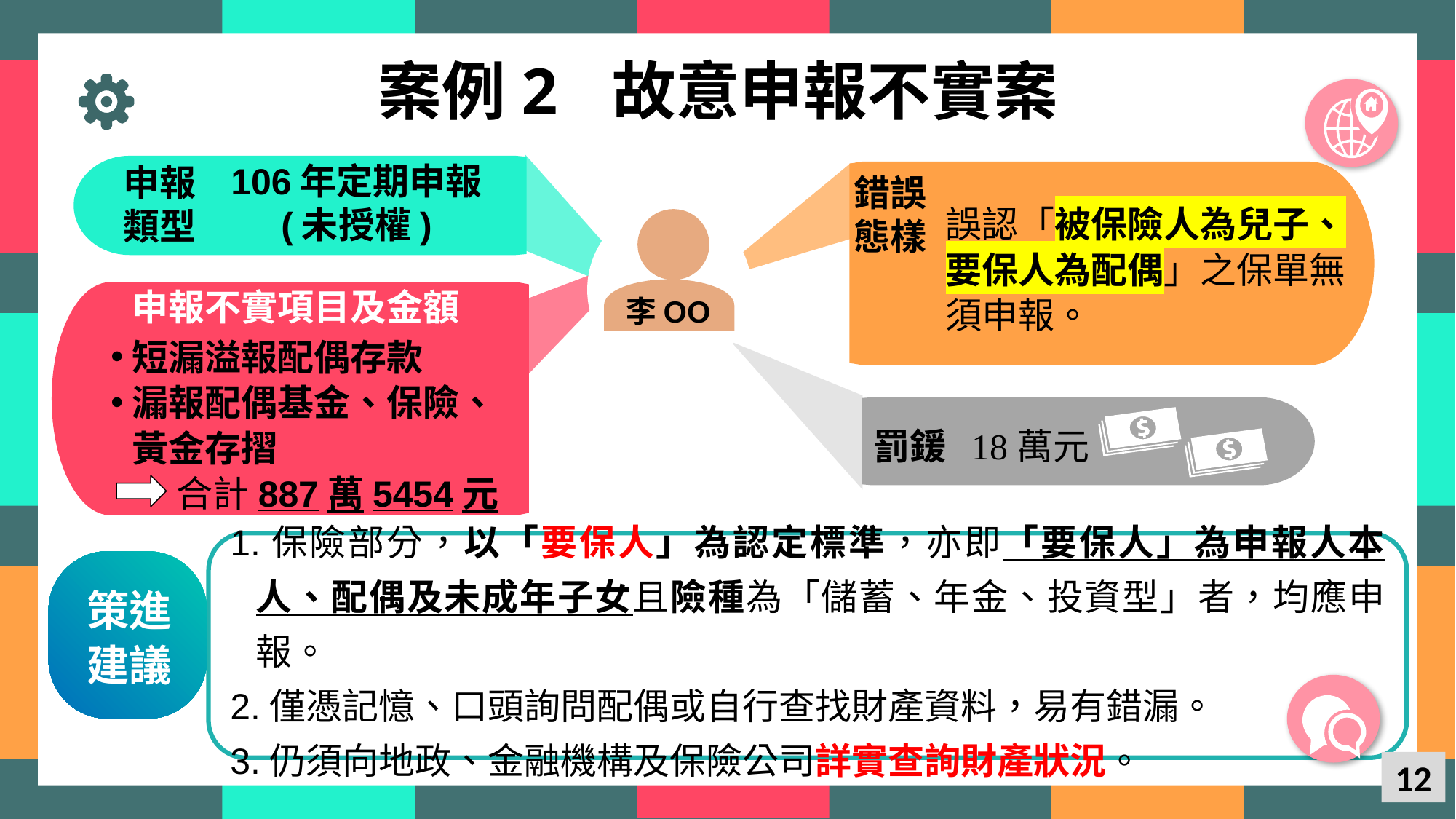

案例2 故意申報不實案

106年定期申報
(未授權)
申報類型

錯誤態樣
誤認「被保險人為兒子、要保人為配偶」之保單無須申報。

申報不實項目及金額

李OO

短漏溢報配偶存款
漏報配偶基金、保險、黃金存摺
       合計887萬5454元

罰鍰  18萬元

1.保險部分，以「要保人」為認定標準，亦即「要保人」為申報人本人、配偶及未成年子女且險種為「儲蓄、年金、投資型」者，均應申報。
2.僅憑記憶、口頭詢問配偶或自行查找財產資料，易有錯漏。
3.仍須向地政、金融機構及保險公司詳實查詢財產狀況。

策進建議

12